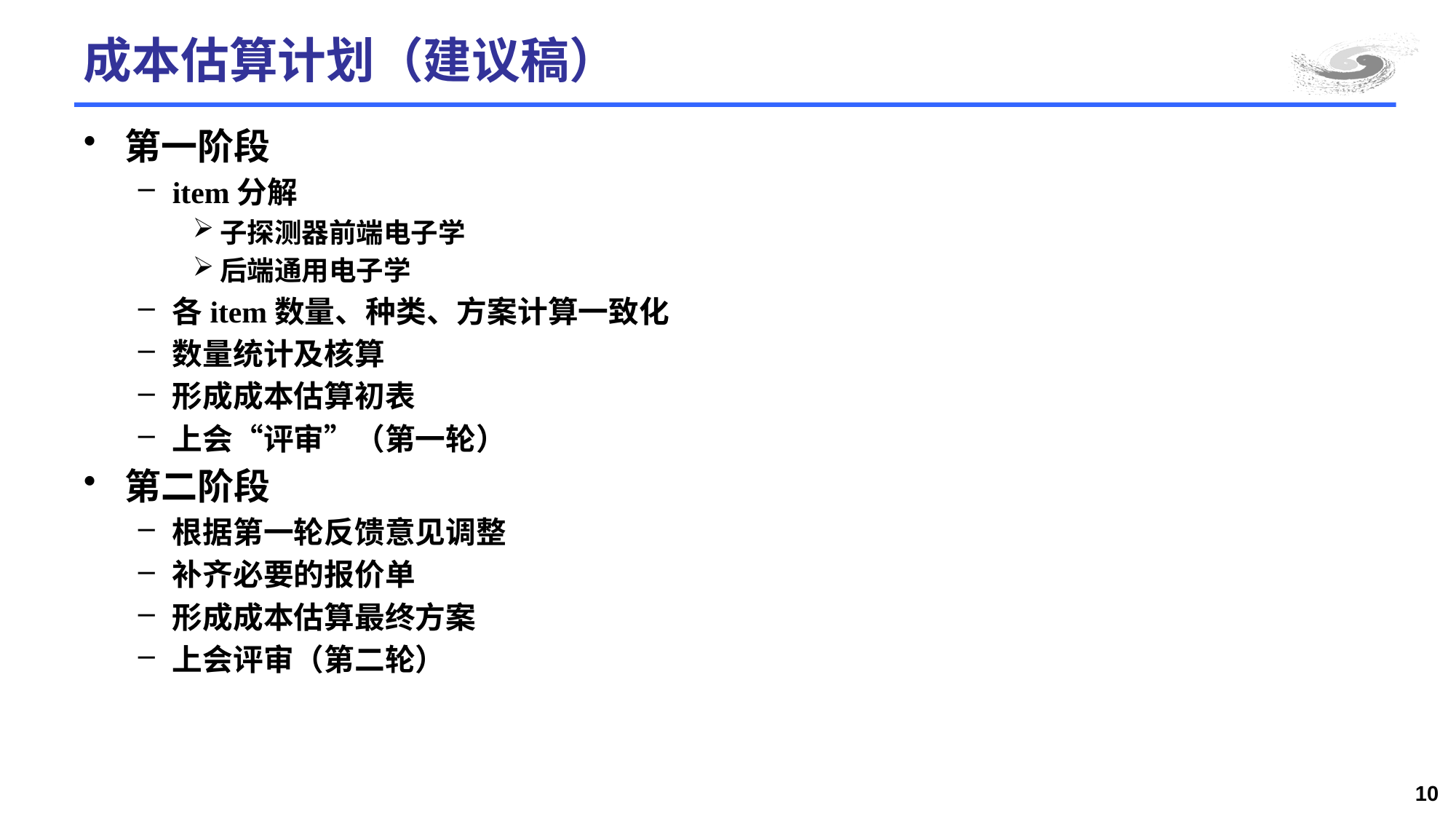

# 成本估算计划（建议稿）
第一阶段
item分解
子探测器前端电子学
后端通用电子学
各item数量、种类、方案计算一致化
数量统计及核算
形成成本估算初表
上会“评审”（第一轮）
第二阶段
根据第一轮反馈意见调整
补齐必要的报价单
形成成本估算最终方案
上会评审（第二轮）
10